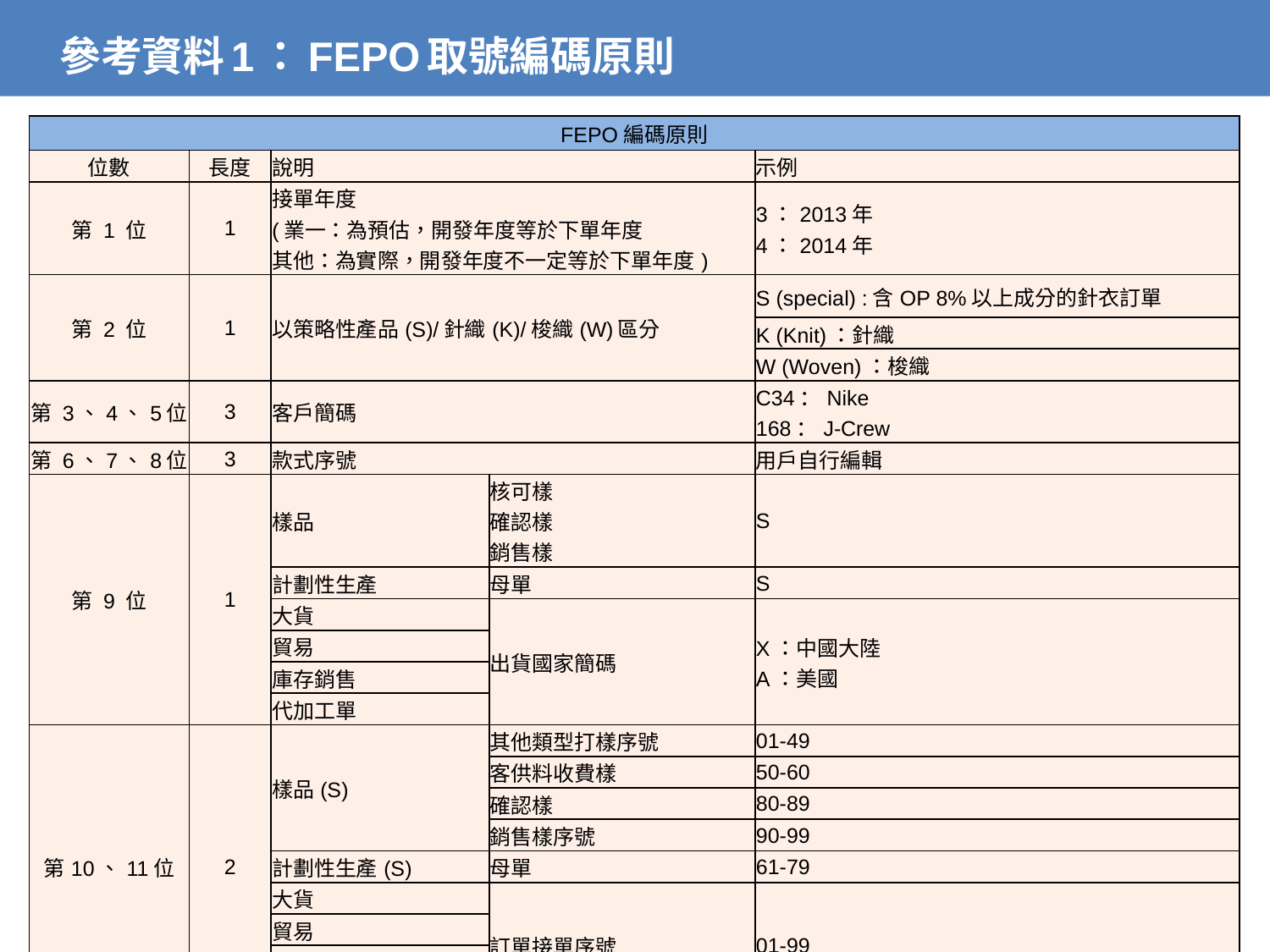

# 參考資料1：FEPO取號編碼原則
| FEPO編碼原則 |  |  |  |  |
| --- | --- | --- | --- | --- |
| 位數 | 長度 | 說明 |  | 示例 |
| 第 1 位 | 1 | 接單年度 (業一：為預估，開發年度等於下單年度 其他：為實際，開發年度不一定等於下單年度) |  | 3：2013年 4：2014年 |
| 第 2 位 | 1 | 以策略性產品(S)/針織(K)/梭織(W)區分 |  | S (special) :含OP 8%以上成分的針衣訂單 |
|  |  |  |  | K (Knit)：針織 |
|  |  |  |  | W (Woven)：梭織 |
| 第 3、4、5位 | 3 | 客戶簡碼 |  | C34：Nike 168：J-Crew |
| 第 6、7、8位 | 3 | 款式序號 |  | 用戶自行編輯 |
| 第 9 位 | 1 | 樣品 | 核可樣 確認樣 銷售樣 | S |
|  |  | 計劃性生產 | 母單 | S |
|  |  | 大貨 | 出貨國家簡碼 | X：中國大陸 A：美國 |
|  |  | 貿易 |  |  |
|  |  | 庫存銷售 |  |  |
|  |  | 代加工單 |  |  |
| 第10、11位 | 2 | 樣品(S) | 其他類型打樣序號 | 01-49 |
|  |  |  | 客供料收費樣 | 50-60 |
|  |  |  | 確認樣 | 80-89 |
|  |  |  | 銷售樣序號 | 90-99 |
|  |  | 計劃性生產(S) | 母單 | 61-79 |
|  |  | 大貨 | 訂單接單序號 | 01-99 |
|  |  | 貿易 |  |  |
|  |  | 庫存銷售 |  |  |
|  |  | 代加工單 |  |  |